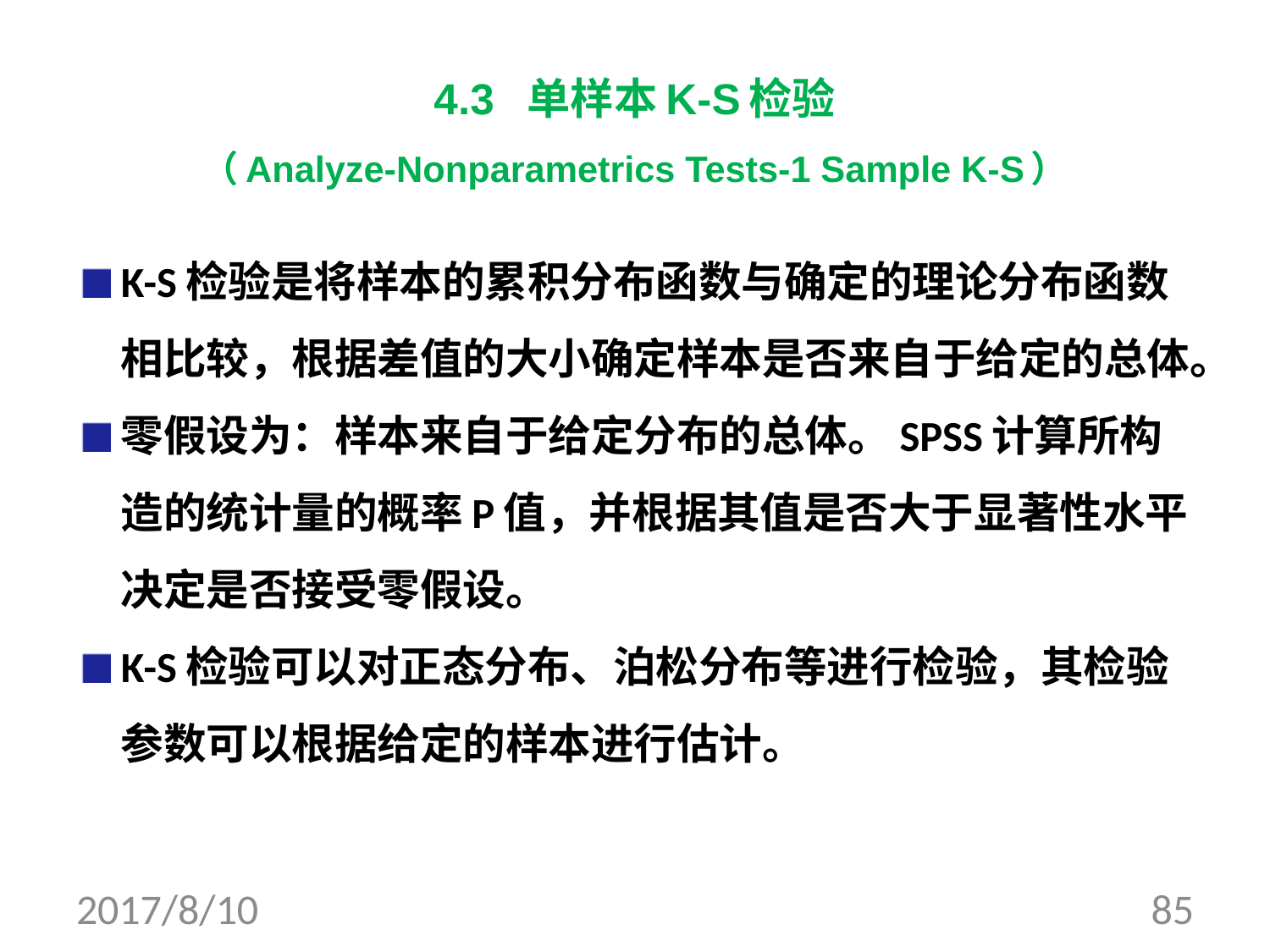

# 4.3  单样本K-S检验 （Analyze-Nonparametrics Tests-1 Sample K-S）
K-S检验是将样本的累积分布函数与确定的理论分布函数相比较，根据差值的大小确定样本是否来自于给定的总体。
零假设为：样本来自于给定分布的总体。SPSS计算所构造的统计量的概率P值，并根据其值是否大于显著性水平决定是否接受零假设。
K-S检验可以对正态分布、泊松分布等进行检验，其检验参数可以根据给定的样本进行估计。

2017/8/10
85